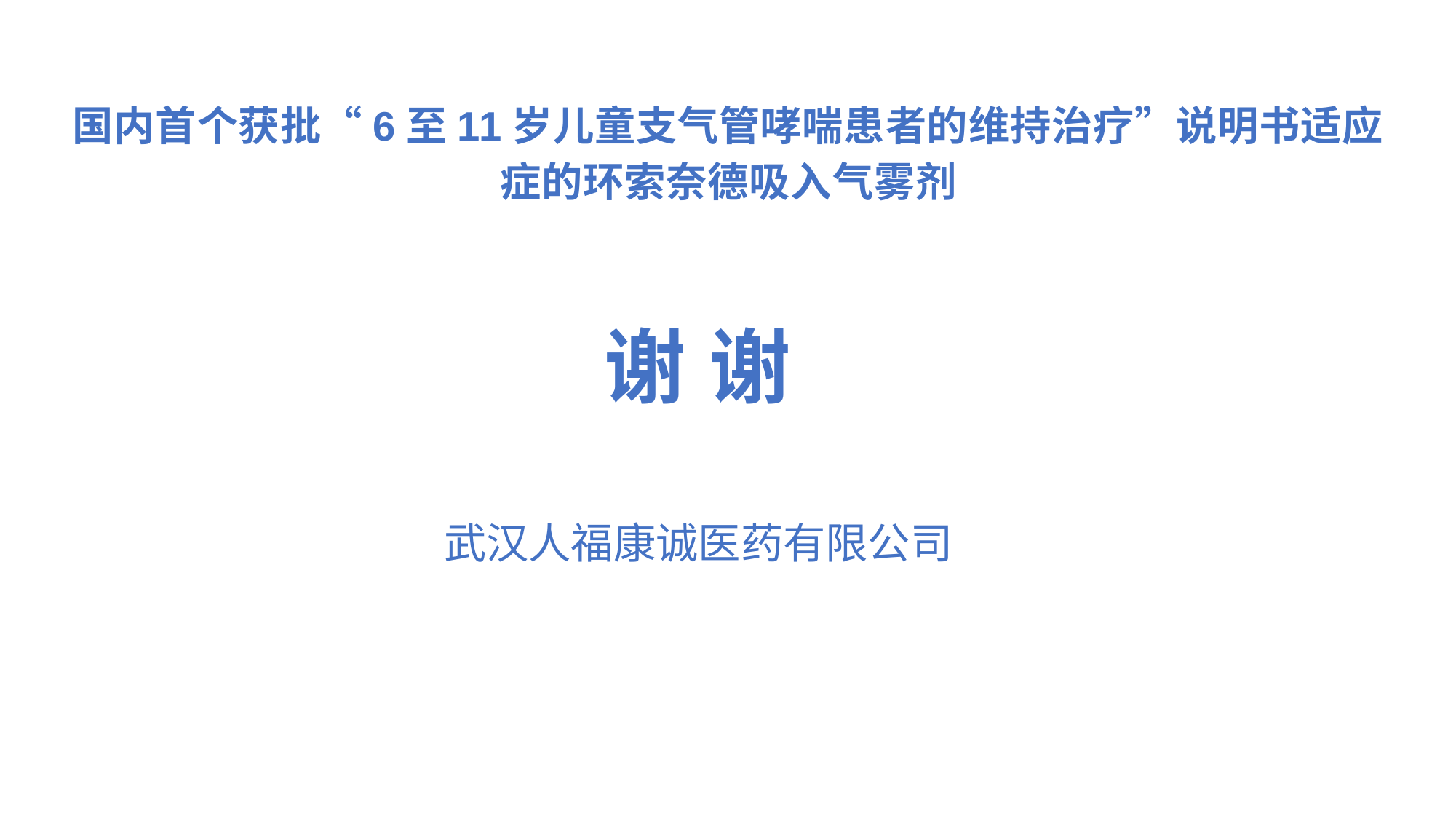

国内首个获批“6至11岁儿童支气管哮喘患者的维持治疗”说明书适应症的环索奈德吸入气雾剂

谢 谢

武汉人福康诚医药有限公司